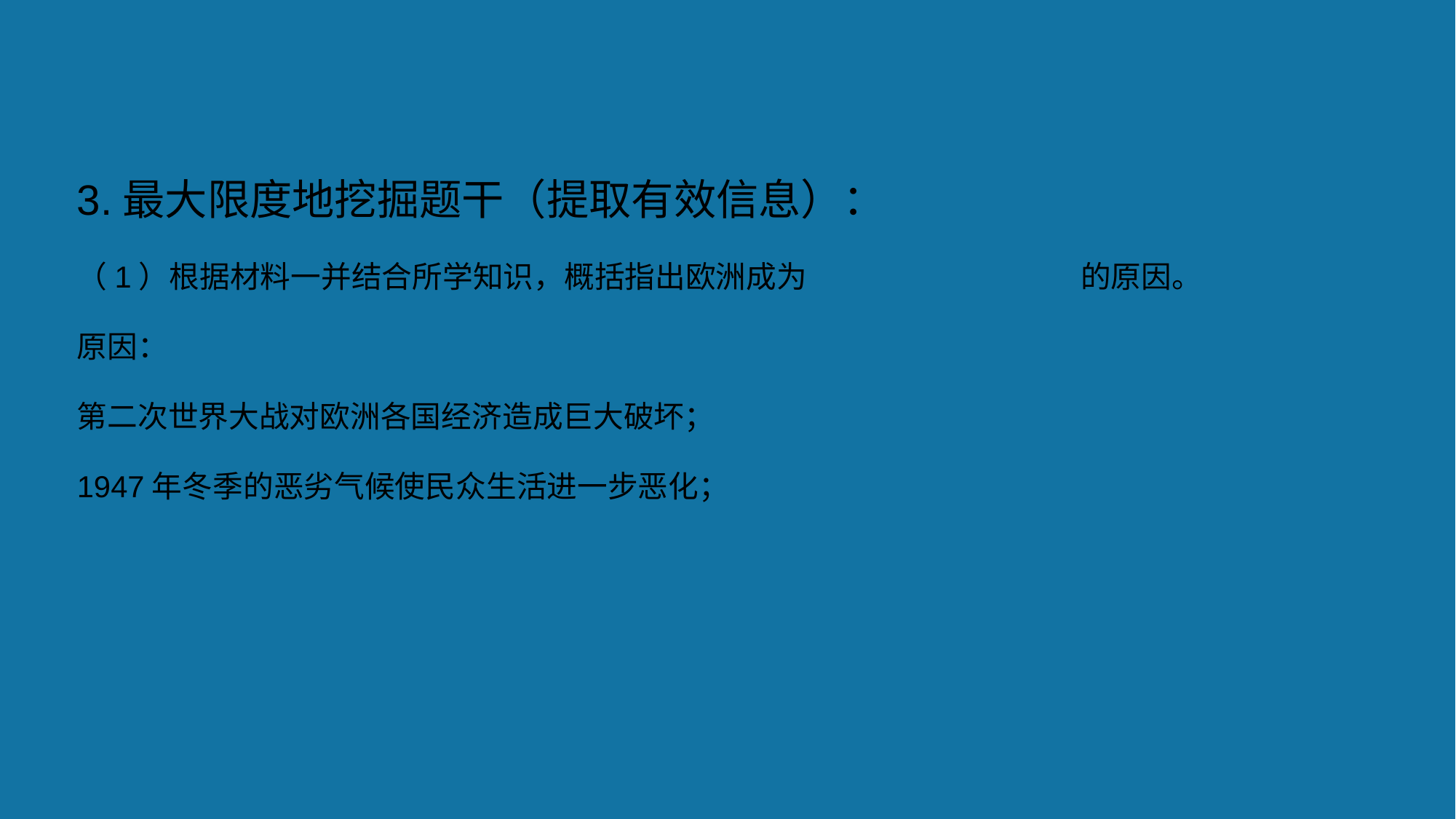

四、注重方法培养，提升解题能力
3.最大限度地挖掘题干（提取有效信息）：
（1）根据材料一并结合所学知识，概括指出欧洲成为“一具优雅的尸体”的原因。
原因：
第二次世界大战对欧洲各国经济造成巨大破坏；
1947年冬季的恶劣气候使民众生活进一步恶化；
人们的心理受到冲击。